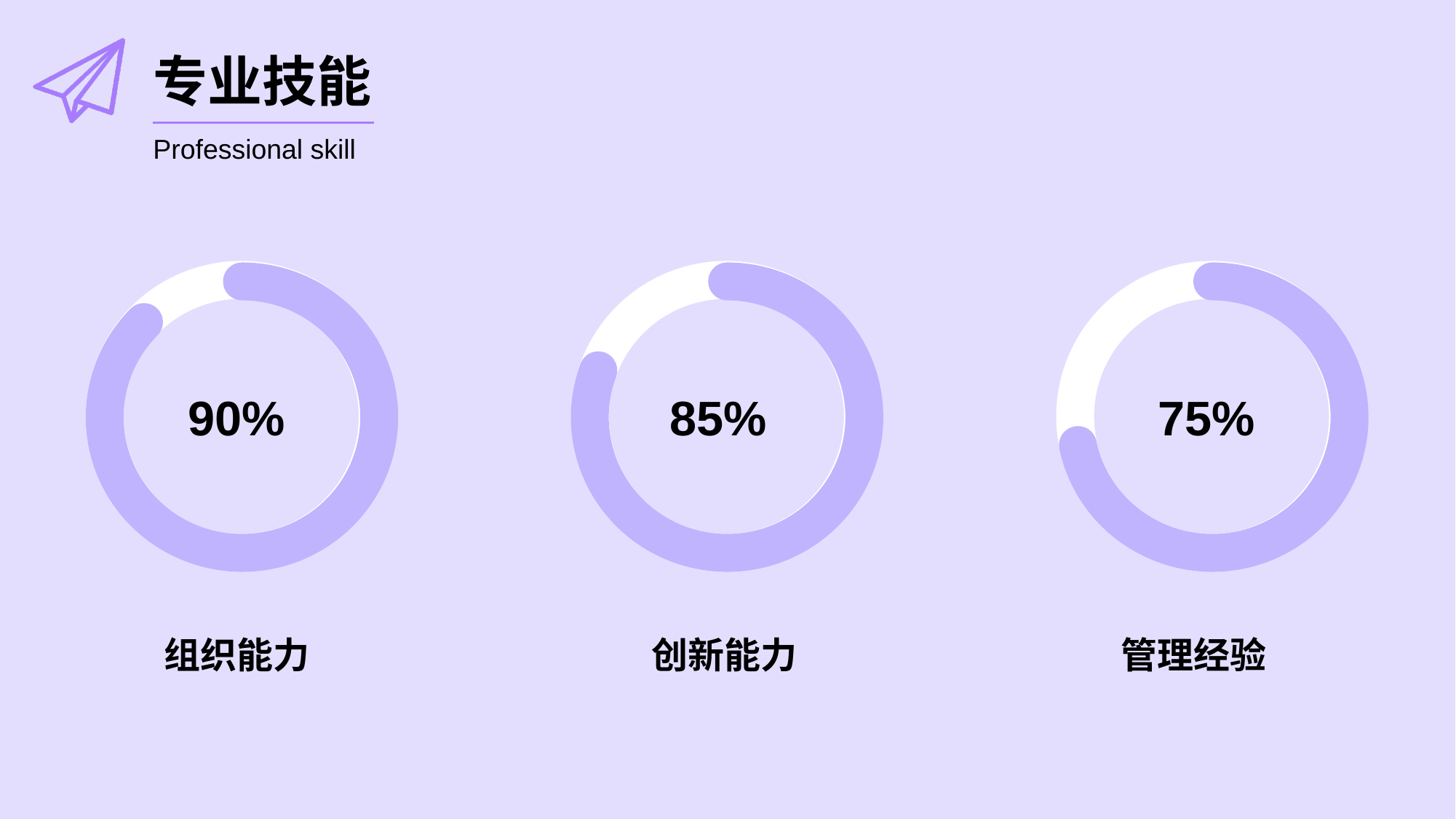

# 专业技能
Professional skill

90%
85%
75%
组织能力
创新能力
管理经验